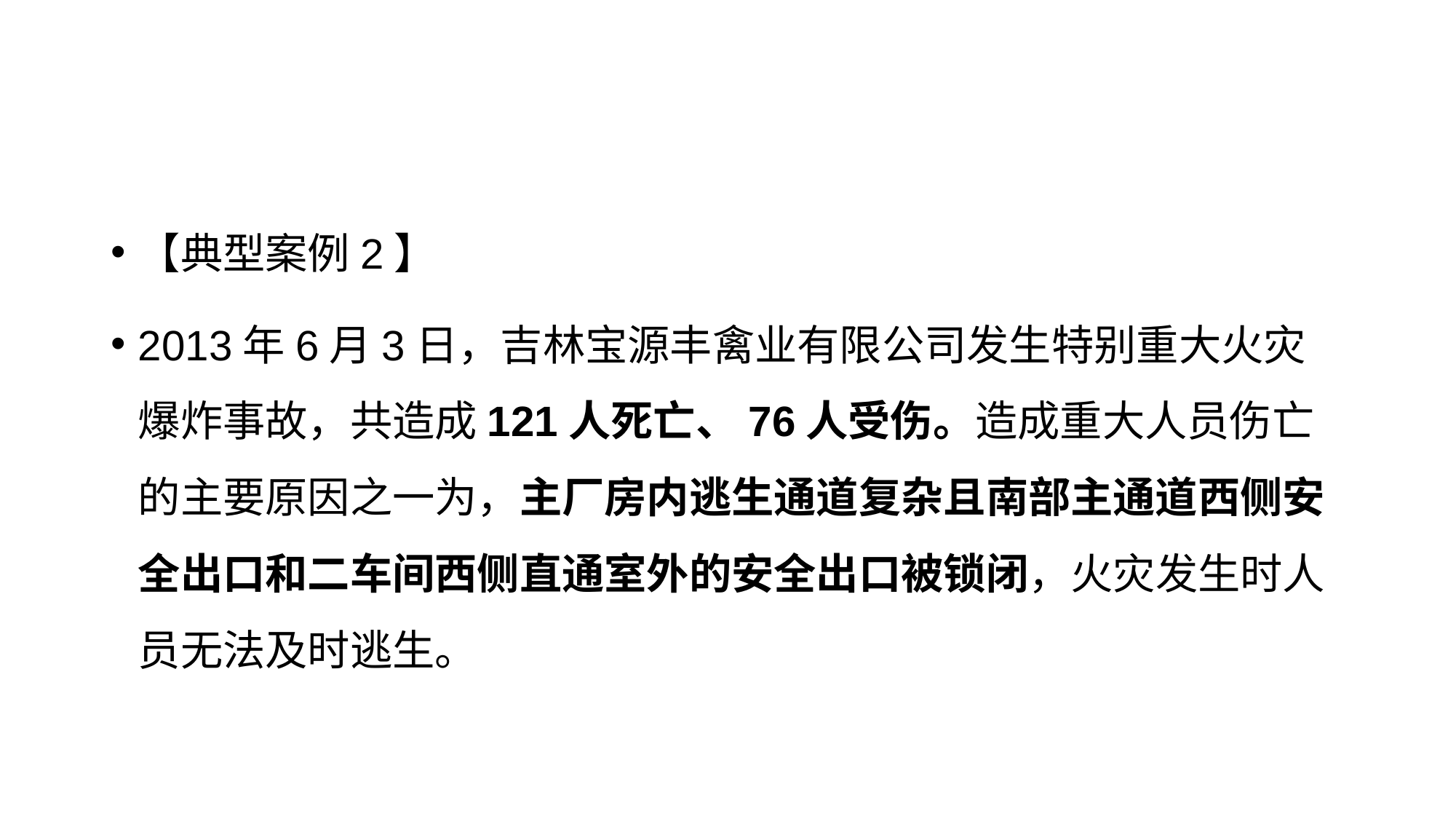

#
【典型案例2】
2013年6月3日，吉林宝源丰禽业有限公司发生特别重大火灾爆炸事故，共造成121人死亡、76人受伤。造成重大人员伤亡的主要原因之一为，主厂房内逃生通道复杂且南部主通道西侧安全出口和二车间西侧直通室外的安全出口被锁闭，火灾发生时人员无法及时逃生。